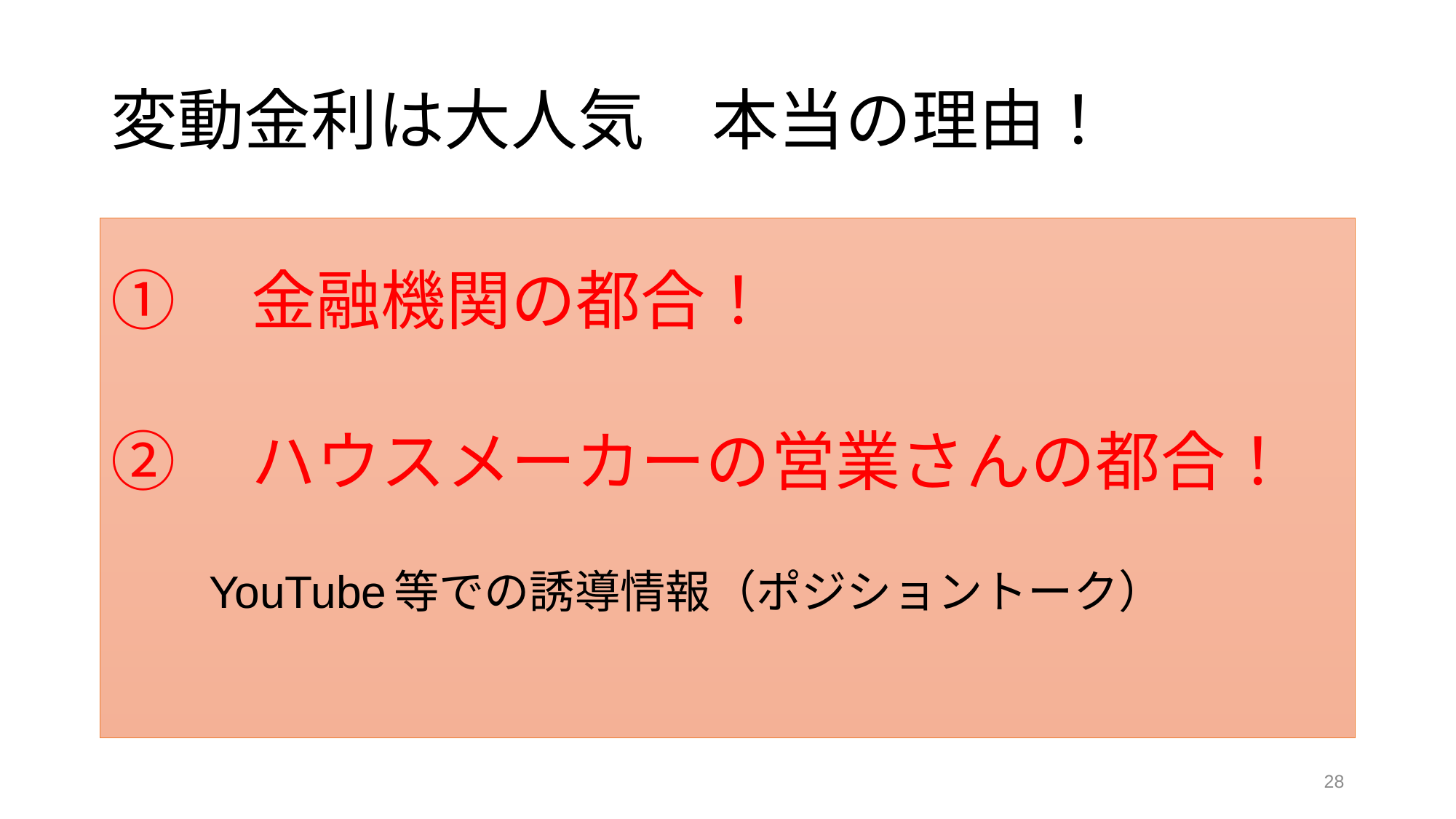

# 変動金利は大人気　本当の理由！

①　金融機関の都合！

②　ハウスメーカーの営業さんの都合！

　　YouTube等での誘導情報（ポジショントーク）

28